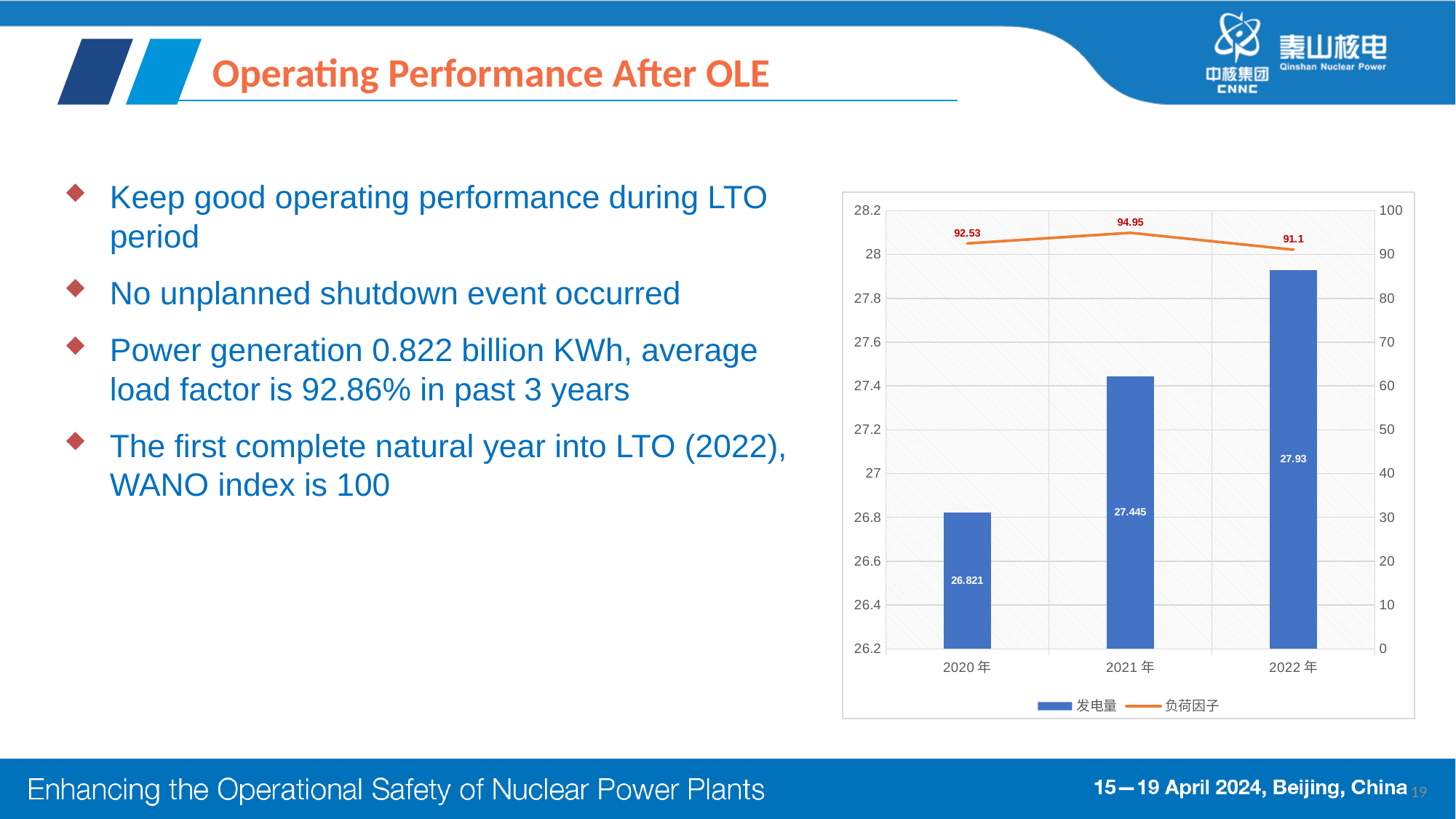

Operating Performance After OLE
Keep good operating performance during LTO period
No unplanned shutdown event occurred
Power generation 0.822 billion KWh, average load factor is 92.86% in past 3 years
The first complete natural year into LTO (2022), WANO index is 100

### Chart

| Category | 发电量 | 负荷因子 |
|---|---|---|
| 2020年 | 26.821 | 92.53 |
| 2021年 | 27.445 | 94.95 |
| 2022年 | 27.93 | 91.1 |
19